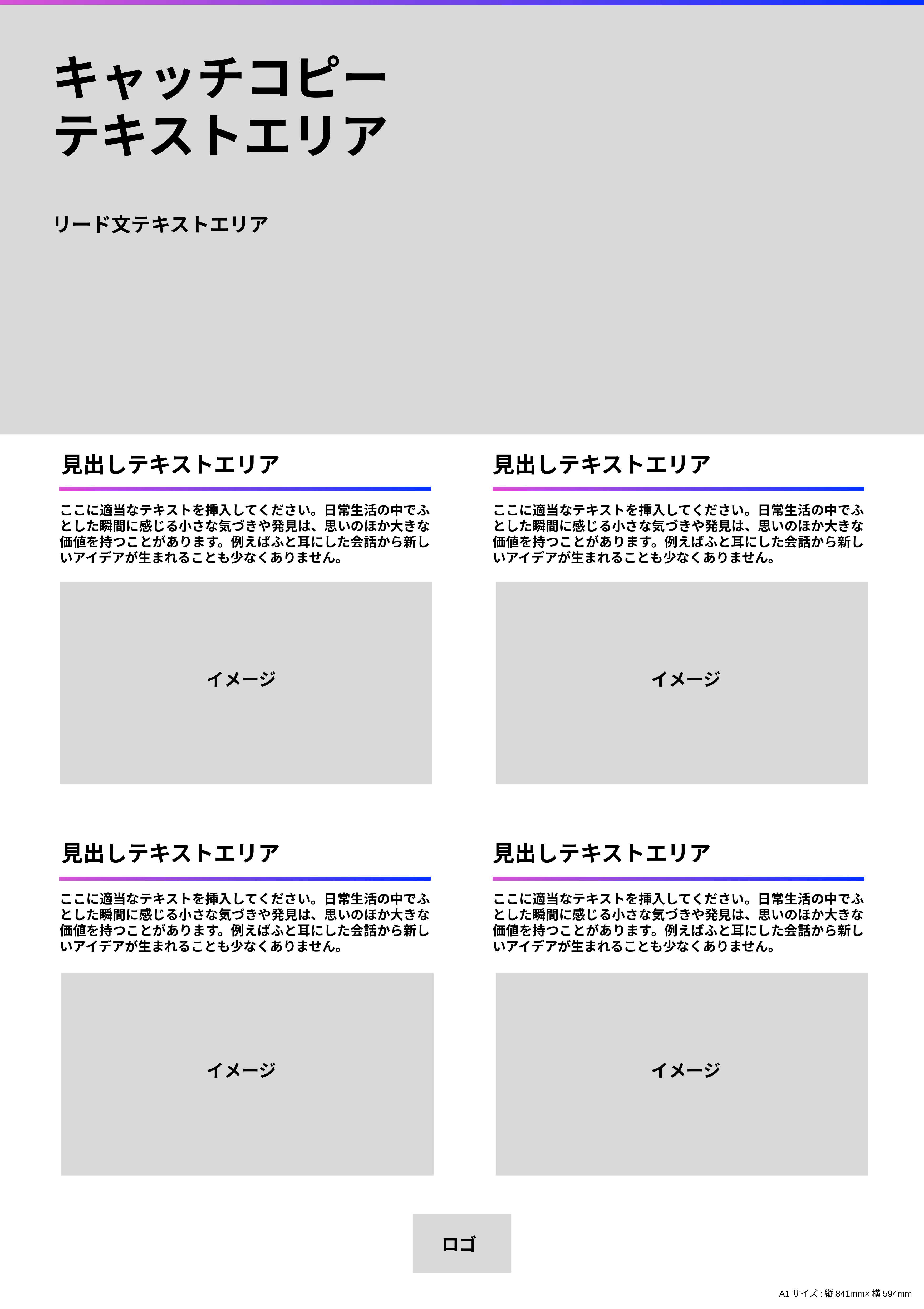

キャッチコピー
テキストエリア
リード文テキストエリア
見出しテキストエリア
見出しテキストエリア

ここに適当なテキストを挿入してください。日常生活の中でふとした瞬間に感じる小さな気づきや発見は、思いのほか大きな価値を持つことがあります。例えばふと耳にした会話から新しいアイデアが生まれることも少なくありません。
ここに適当なテキストを挿入してください。日常生活の中でふとした瞬間に感じる小さな気づきや発見は、思いのほか大きな価値を持つことがあります。例えばふと耳にした会話から新しいアイデアが生まれることも少なくありません。

イメージ
イメージ
見出しテキストエリア
見出しテキストエリア

ここに適当なテキストを挿入してください。日常生活の中でふとした瞬間に感じる小さな気づきや発見は、思いのほか大きな価値を持つことがあります。例えばふと耳にした会話から新しいアイデアが生まれることも少なくありません。
ここに適当なテキストを挿入してください。日常生活の中でふとした瞬間に感じる小さな気づきや発見は、思いのほか大きな価値を持つことがあります。例えばふと耳にした会話から新しいアイデアが生まれることも少なくありません。

イメージ
イメージ

ロゴ
A1サイズ:縦841mm×横594mm